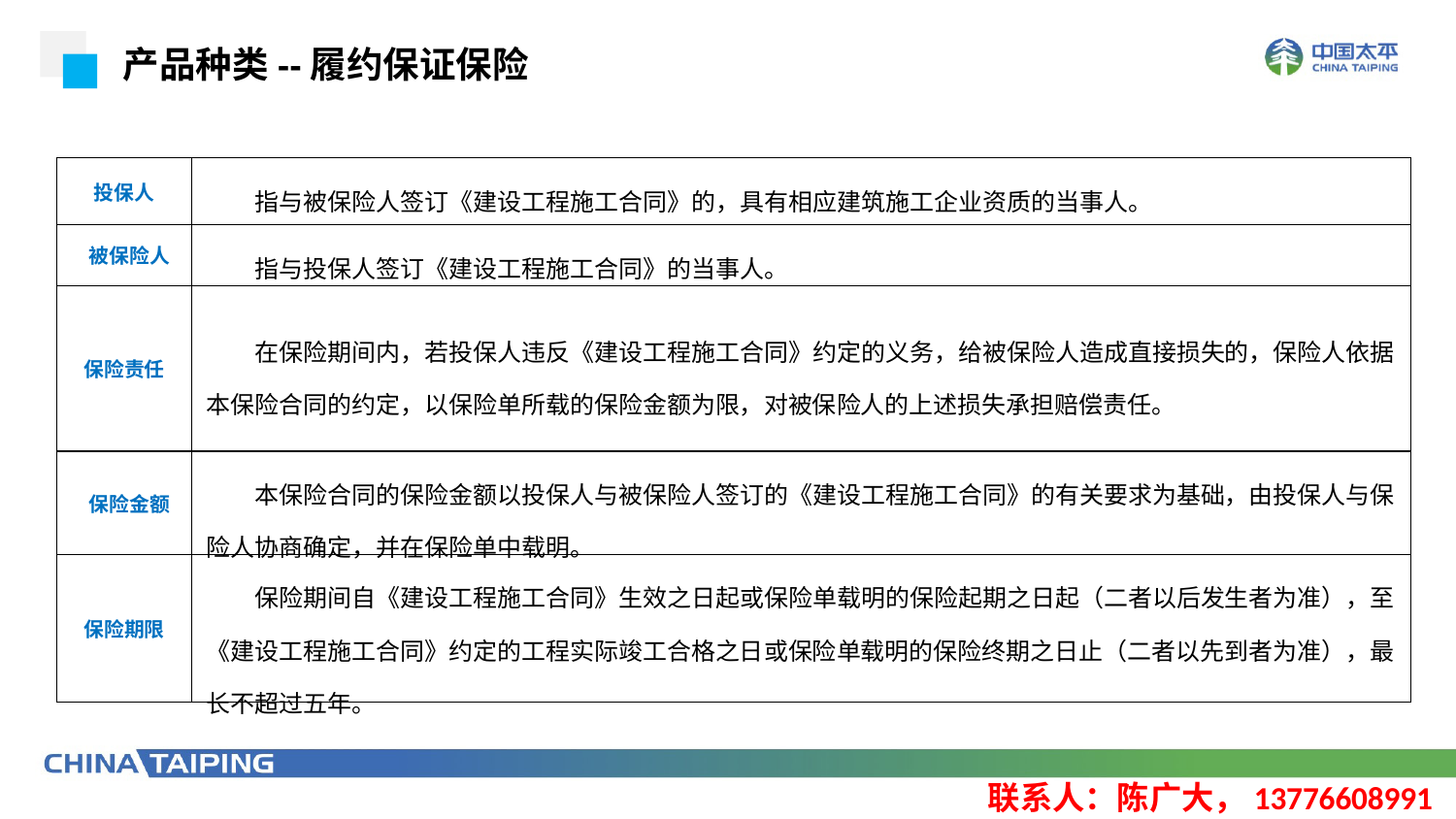

产品种类--履约保证保险

| 投保人 | 指与被保险人签订《建设工程施工合同》的，具有相应建筑施工企业资质的当事人。 |
| --- | --- |
| 被保险人 | 指与投保人签订《建设工程施工合同》的当事人。 |
| 保险责任 | 在保险期间内，若投保人违反《建设工程施工合同》约定的义务，给被保险人造成直接损失的，保险人依据本保险合同的约定，以保险单所载的保险金额为限，对被保险人的上述损失承担赔偿责任。 |
| 保险金额 | 本保险合同的保险金额以投保人与被保险人签订的《建设工程施工合同》的有关要求为基础，由投保人与保险人协商确定，并在保险单中载明。 |
| 保险期限 | 保险期间自《建设工程施工合同》生效之日起或保险单载明的保险起期之日起（二者以后发生者为准），至《建设工程施工合同》约定的工程实际竣工合格之日或保险单载明的保险终期之日止（二者以先到者为准），最长不超过五年。 |
联系人：陈广大，13776608991